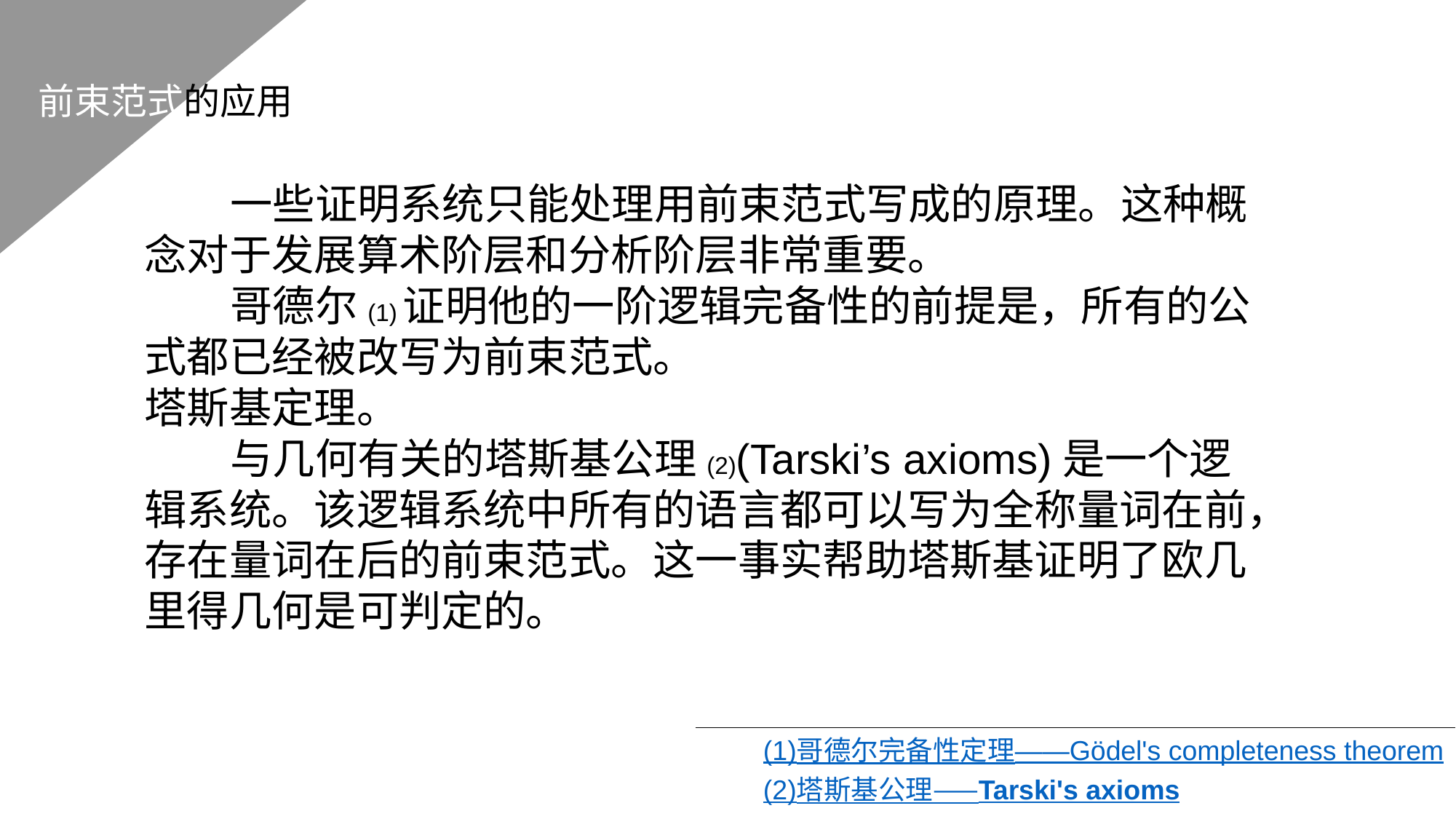

前束范式的应用
        一些证明系统只能处理用前束范式写成的原理。这种概念对于发展算术阶层和分析阶层非常重要。
        哥德尔(1)证明他的一阶逻辑完备性的前提是，所有的公式都已经被改写为前束范式。
塔斯基定理。
        与几何有关的塔斯基公理(2)(Tarski’s axioms)是一个逻辑系统。该逻辑系统中所有的语言都可以写为全称量词在前，存在量词在后的前束范式。这一事实帮助塔斯基证明了欧几里得几何是可判定的。

(1)哥德尔完备性定理——Gödel's completeness theorem
(2)塔斯基公理——Tarski's axioms